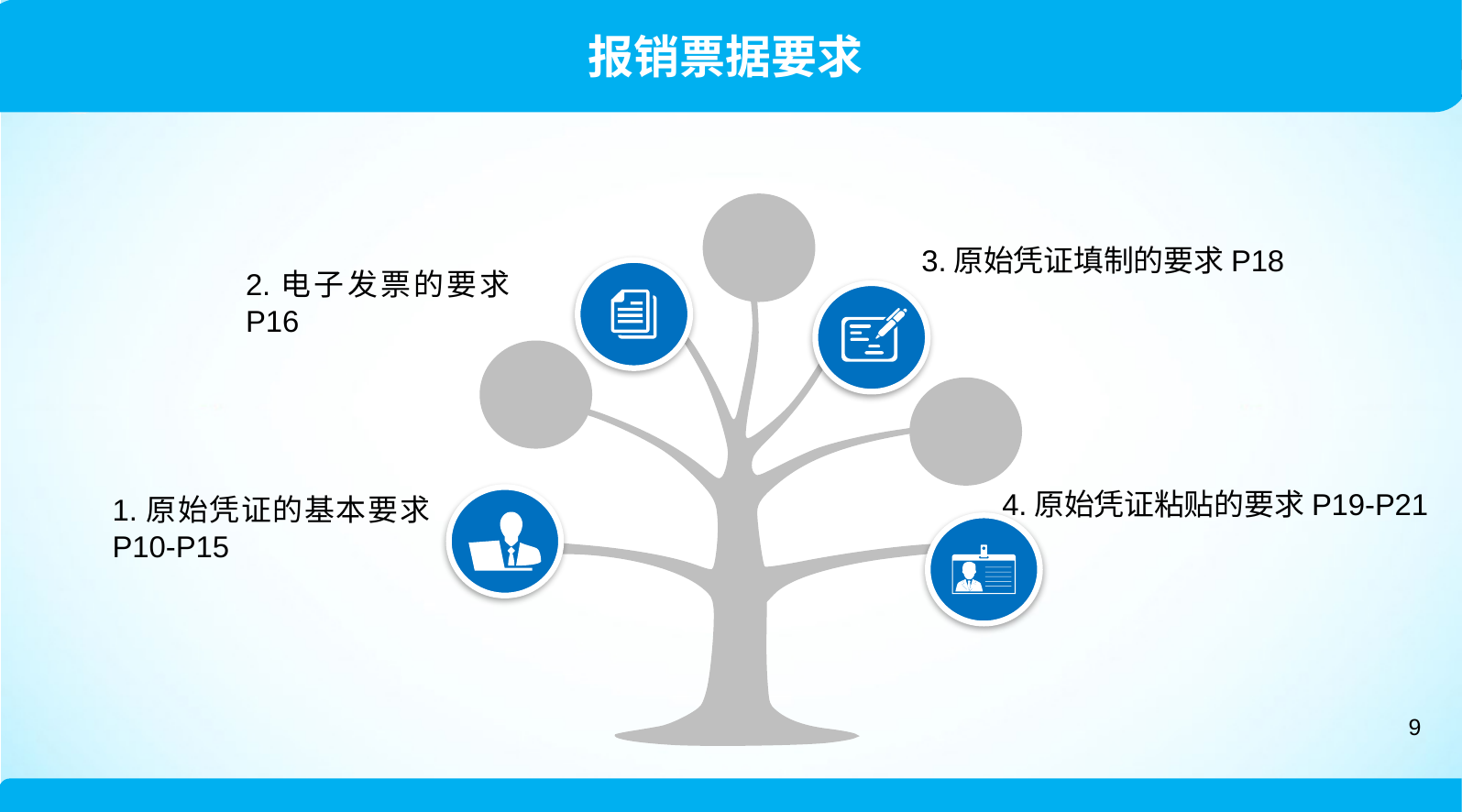

报销票据要求

   3.原始凭证填制的要求P18
2.电子发票的要求P16
   4.原始凭证粘贴的要求P19-P21
1.原始凭证的基本要求P10-P15
9